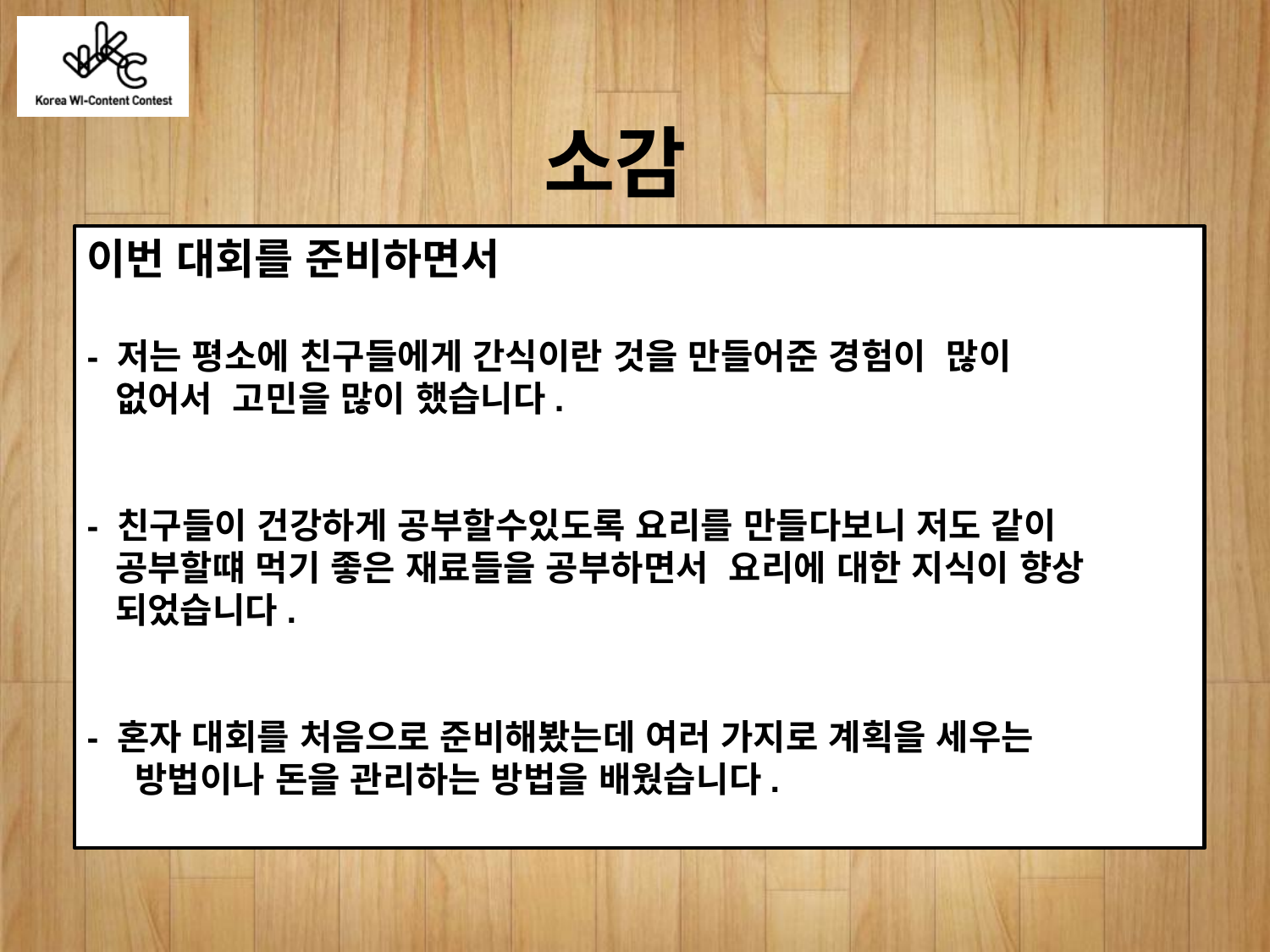

소감
이번 대회를 준비하면서

- 저는 평소에 친구들에게 간식이란 것을 만들어준 경험이  많이
  없어서  고민을 많이 했습니다.

- 친구들이 건강하게 공부할수있도록 요리를 만들다보니 저도 같이
  공부할떄 먹기 좋은 재료들을 공부하면서  요리에 대한 지식이 향상
  되었습니다.

- 혼자 대회를 처음으로 준비해봤는데 여러 가지로 계획을 세우는
    방법이나 돈을 관리하는 방법을 배웠습니다.